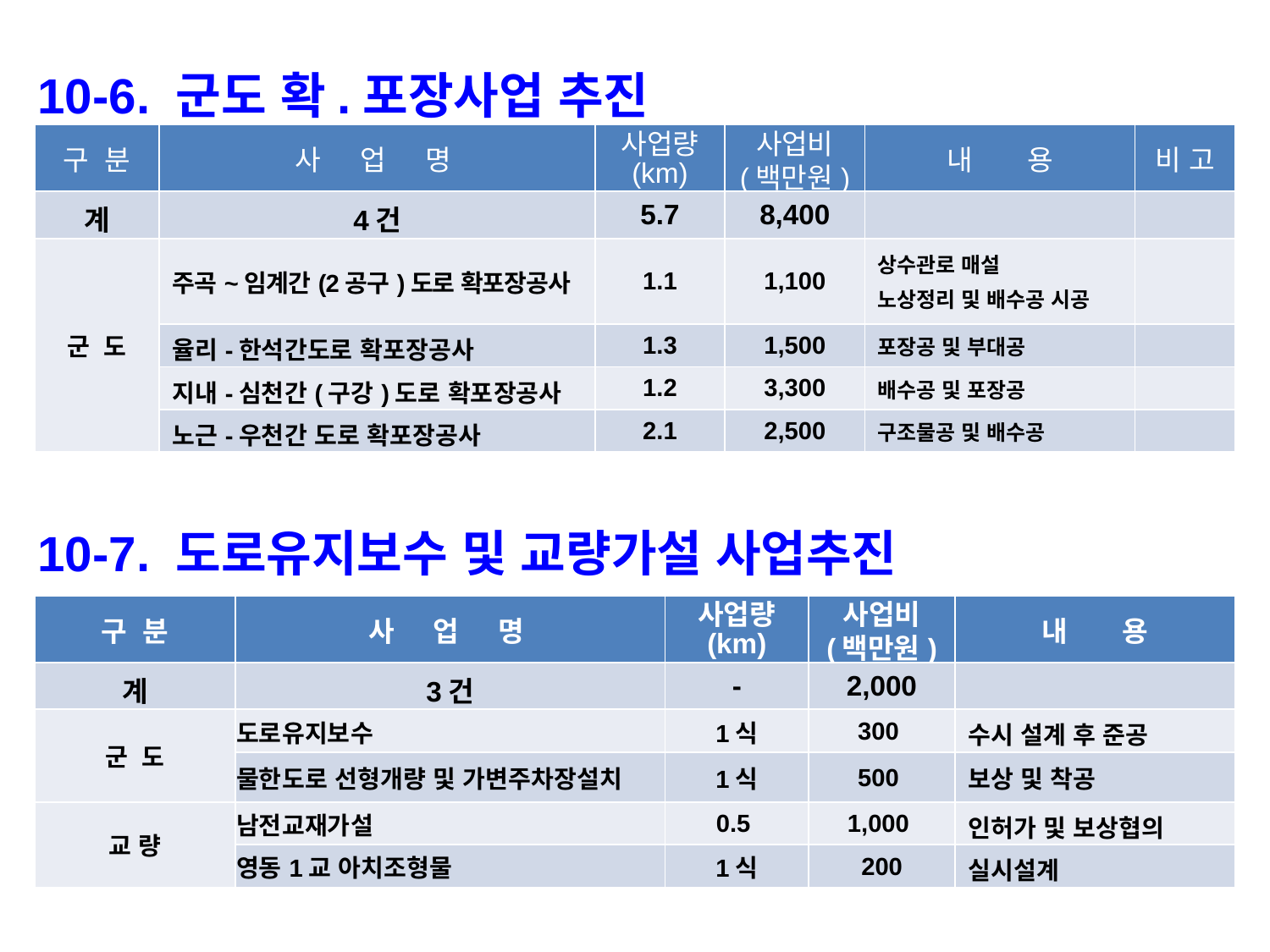

10-6. 군도 확.포장사업 추진

| 구 분 | 사 업 명 | 사업량 (km) | 사업비 (백만원) | 내 용 | 비 고 |
| --- | --- | --- | --- | --- | --- |
| 계 | 4건 | 5.7 | 8,400 |  |  |
| 군 도 | 주곡~임계간(2공구)도로 확포장공사 | 1.1 | 1,100 | 상수관로 매설 노상정리 및 배수공 시공 |  |
|  | 율리-한석간도로 확포장공사 | 1.3 | 1,500 | 포장공 및 부대공 |  |
|  | 지내-심천간(구강)도로 확포장공사 | 1.2 | 3,300 | 배수공 및 포장공 |  |
|  | 노근-우천간 도로 확포장공사 | 2.1 | 2,500 | 구조물공 및 배수공 |  |
10-7. 도로유지보수 및 교량가설 사업추진

| 구 분 | 사 업 명 | 사업량 (km) | 사업비 (백만원) | 내 용 |
| --- | --- | --- | --- | --- |
| 계 | 3건 | - | 2,000 |  |
| 군 도 | 도로유지보수 | 1식 | 300 | 수시 설계 후 준공 |
|  | 물한도로 선형개량 및 가변주차장설치 | 1식 | 500 | 보상 및 착공 |
| 교 량 | 남전교재가설 | 0.5 | 1,000 | 인허가 및 보상협의 |
|  | 영동1교 아치조형물 | 1식 | 200 | 실시설계 |